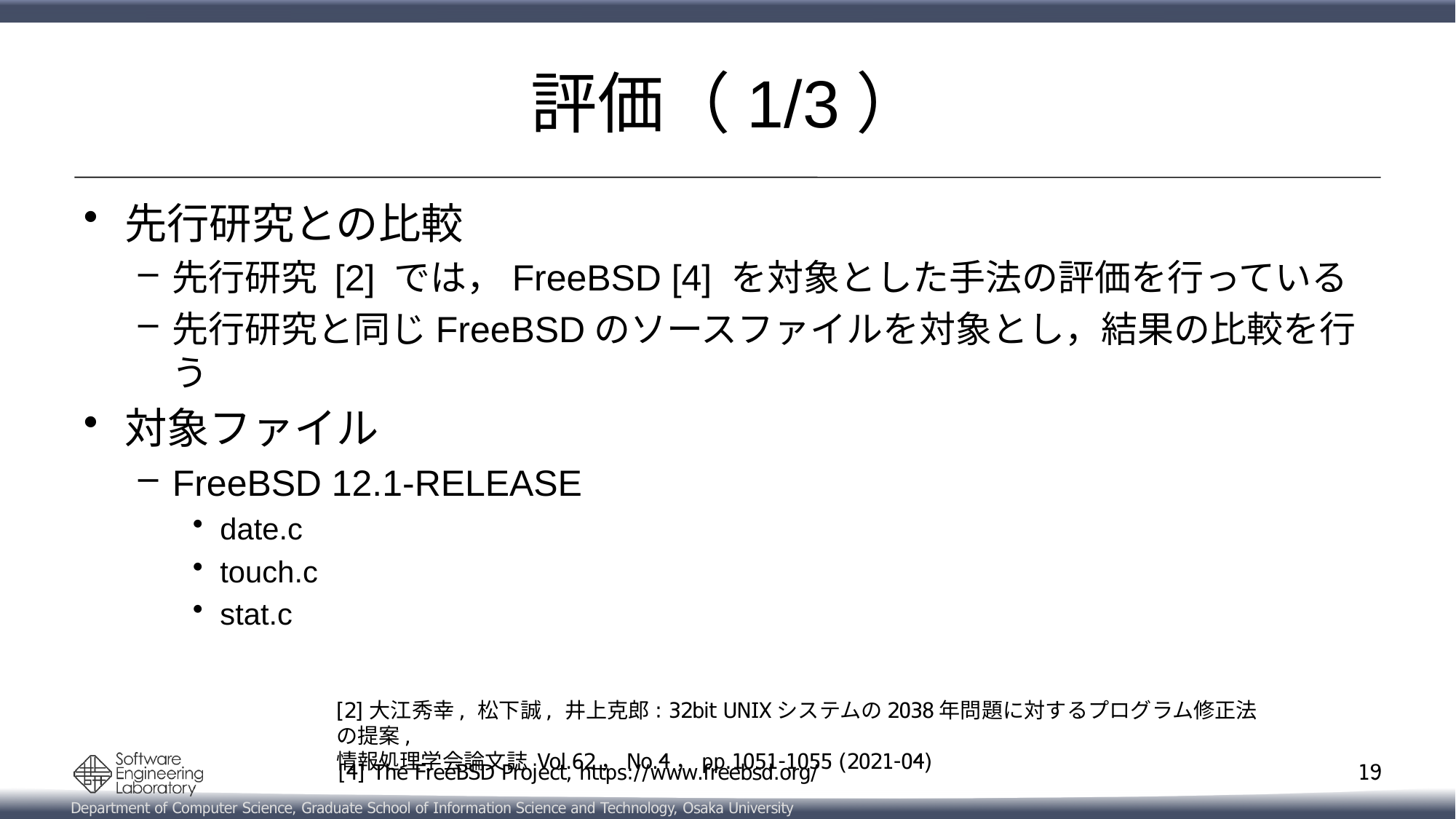

# 評価（1/3）
先行研究との比較
先行研究 [2] では，FreeBSD [4] を対象とした手法の評価を行っている
先行研究と同じFreeBSDのソースファイルを対象とし，結果の比較を行う
対象ファイル
FreeBSD 12.1-RELEASE
date.c
touch.c
stat.c
[2]大江秀幸, 松下誠, 井上克郎: 32bit UNIXシステムの2038年問題に対するプログラム修正法の提案,
情報処理学会論文誌 Vol.62，No.4，pp.1051-1055 (2021-04)
[4] The FreeBSD Project, https://www.freebsd.org/
19